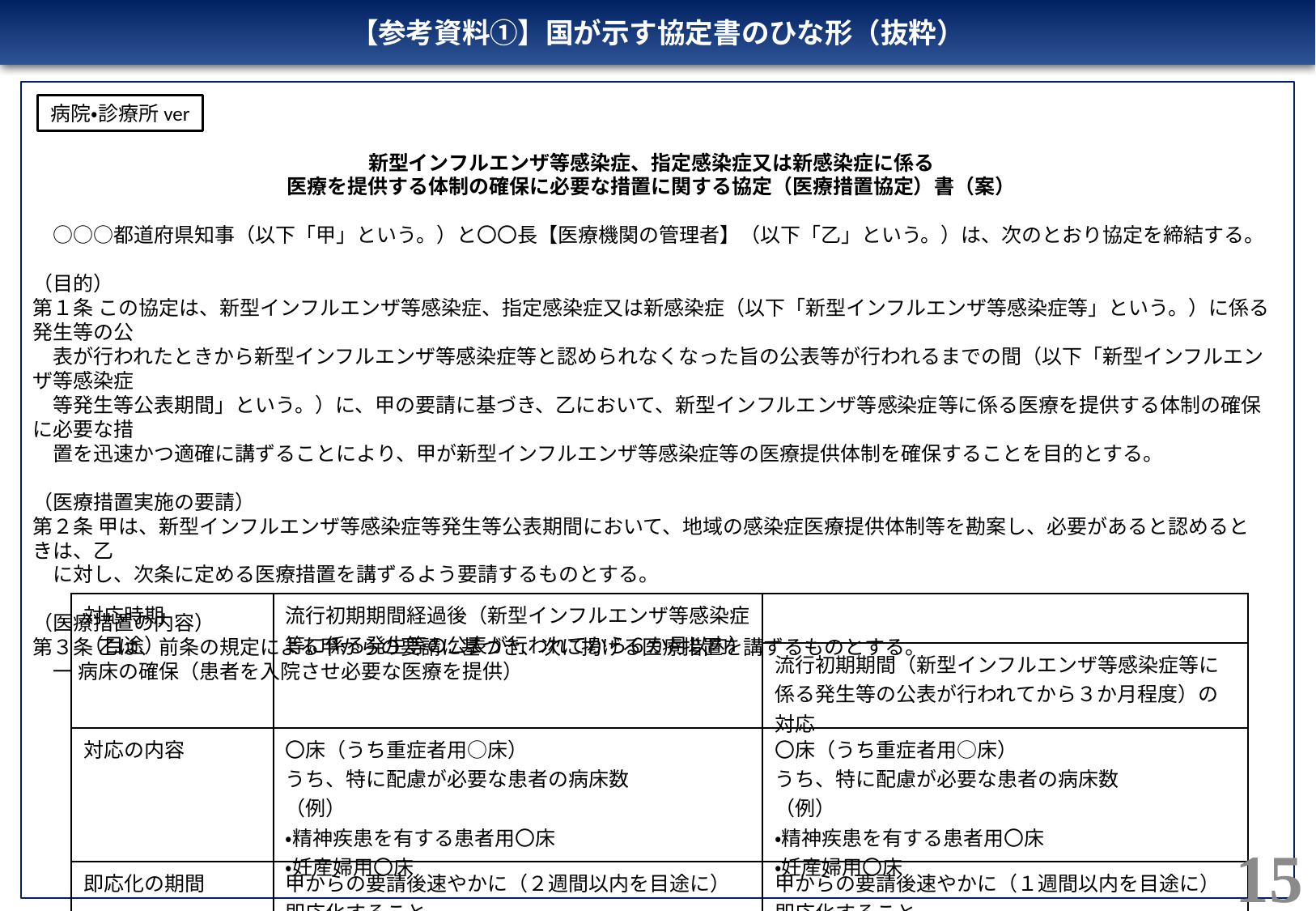

【参考資料①】国が示す協定書のひな形（抜粋）

病院・診療所ver
新型インフルエンザ等感染症、指定感染症又は新感染症に係る
医療を提供する体制の確保に必要な措置に関する協定（医療措置協定）書（案）

　○○○都道府県知事（以下「甲」という。）と〇〇長【医療機関の管理者】（以下「乙」という。）は、次のとおり協定を締結する。

（目的）
第１条 この協定は、新型インフルエンザ等感染症、指定感染症又は新感染症（以下「新型インフルエンザ等感染症等」という。）に係る発生等の公
　表が行われたときから新型インフルエンザ等感染症等と認められなくなった旨の公表等が行われるまでの間（以下「新型インフルエンザ等感染症
　等発生等公表期間」という。）に、甲の要請に基づき、乙において、新型インフルエンザ等感染症等に係る医療を提供する体制の確保に必要な措
　置を迅速かつ適確に講ずることにより、甲が新型インフルエンザ等感染症等の医療提供体制を確保することを目的とする。

（医療措置実施の要請）
第２条 甲は、新型インフルエンザ等感染症等発生等公表期間において、地域の感染症医療提供体制等を勘案し、必要があると認めるときは、乙
　に対し、次条に定める医療措置を講ずるよう要請するものとする。

（医療措置の内容）
第３条 乙は、前条の規定による甲からの要請に基づき、次に掲げる医療措置を講ずるものとする。
　一 病床の確保（患者を入院させ必要な医療を提供）

| 対応時期 （目途） | 流行初期期間経過後（新型インフルエンザ等感染症等に係る発生等の公表が行われてから６か月以内） |  |
| --- | --- | --- |
|  |  | 流行初期期間（新型インフルエンザ等感染症等に係る発生等の公表が行われてから３か月程度）の対応 |
| 対応の内容 | 〇床（うち重症者用○床） うち、特に配慮が必要な患者の病床数 （例） ・精神疾患を有する患者用〇床 ・妊産婦用〇床 | 〇床（うち重症者用○床） うち、特に配慮が必要な患者の病床数 （例） ・精神疾患を有する患者用〇床 ・妊産婦用〇床 |
| 即応化の期間 | 甲からの要請後速やかに（２週間以内を目途に）即応化すること。 | 甲からの要請後速やかに（１週間以内を目途に）即応化すること |
15